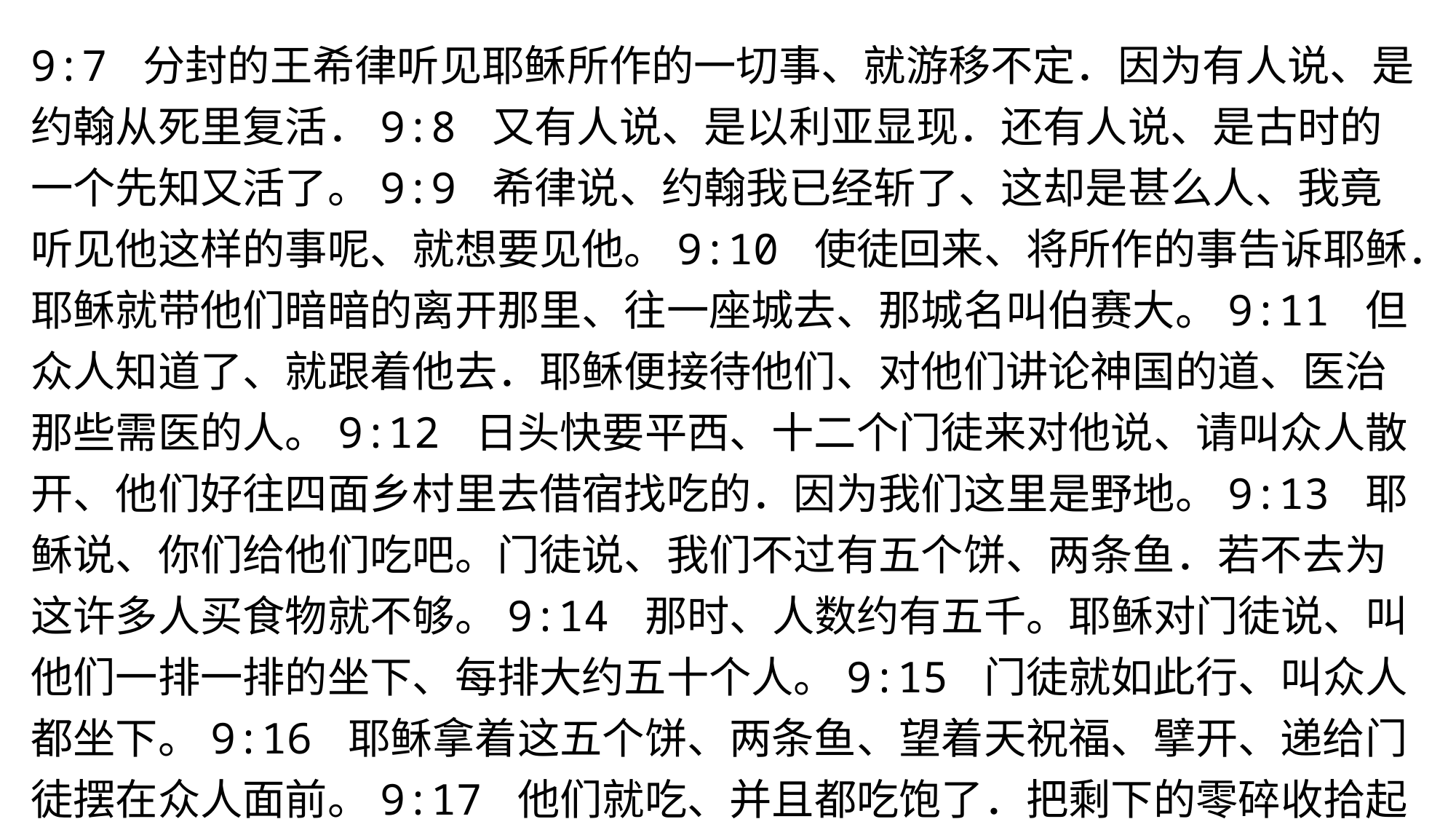

9:7 分封的王希律听见耶稣所作的一切事、就游移不定．因为有人说、是约翰从死里复活．9:8 又有人说、是以利亚显现．还有人说、是古时的一个先知又活了。9:9 希律说、约翰我已经斩了、这却是甚么人、我竟听见他这样的事呢、就想要见他。9:10 使徒回来、将所作的事告诉耶稣．耶稣就带他们暗暗的离开那里、往一座城去、那城名叫伯赛大。9:11 但众人知道了、就跟着他去．耶稣便接待他们、对他们讲论神国的道、医治那些需医的人。9:12 日头快要平西、十二个门徒来对他说、请叫众人散开、他们好往四面乡村里去借宿找吃的．因为我们这里是野地。9:13 耶稣说、你们给他们吃吧。门徒说、我们不过有五个饼、两条鱼．若不去为这许多人买食物就不够。9:14 那时、人数约有五千。耶稣对门徒说、叫他们一排一排的坐下、每排大约五十个人。9:15 门徒就如此行、叫众人都坐下。9:16 耶稣拿着这五个饼、两条鱼、望着天祝福、擘开、递给门徒摆在众人面前。9:17 他们就吃、并且都吃饱了．把剩下的零碎收拾起来、装满了十二篮子。
#